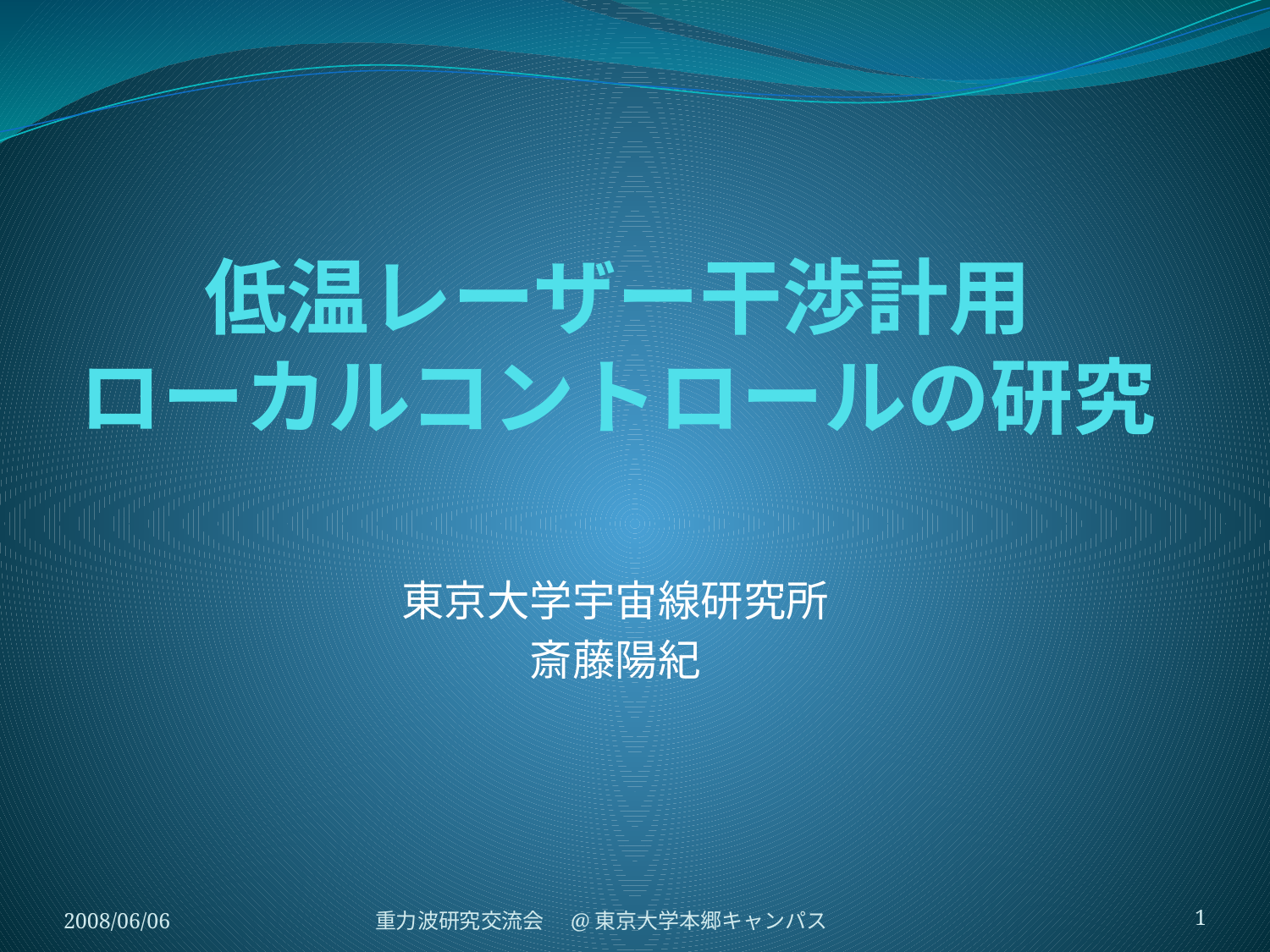

# 低温レーザー干渉計用 ローカルコントロールの研究

東京大学宇宙線研究所
斎藤陽紀
2008/06/06
1
重力波研究交流会　@東京大学本郷キャンパス